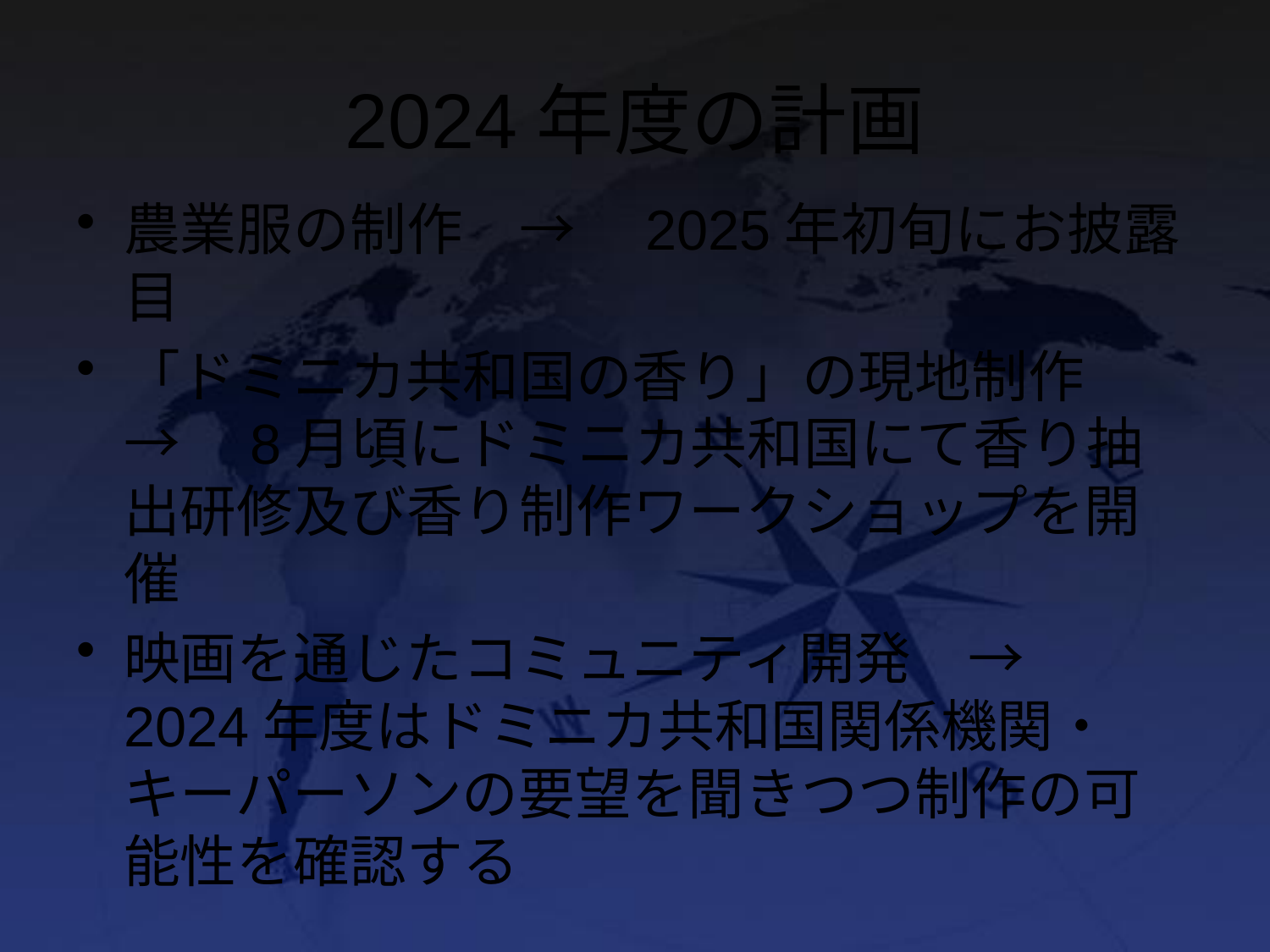

# 2024年度の計画
農業服の制作　→　2025年初旬にお披露目
「ドミニカ共和国の香り」の現地制作　→　8月頃にドミニカ共和国にて香り抽出研修及び香り制作ワークショップを開催
映画を通じたコミュニティ開発　→　2024年度はドミニカ共和国関係機関・キーパーソンの要望を聞きつつ制作の可能性を確認する

⇒「アーティスト×国際協力×魅力的な農村づくり」のテーマで実現可能なコンテンツをまとめる。